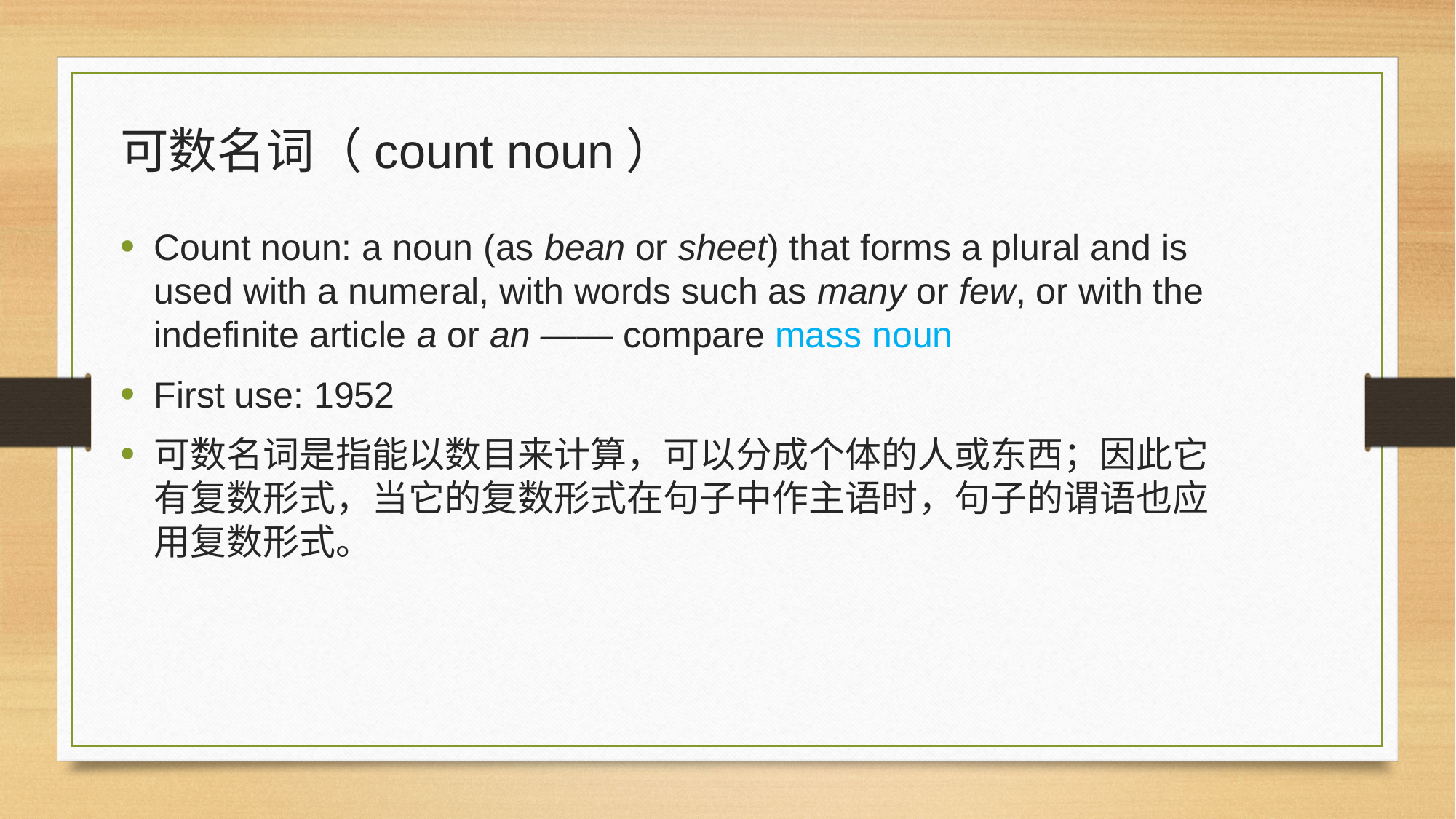

可数名词（count noun）
Count noun: a noun (as bean or sheet) that forms a plural and is used with a numeral, with words such as many or few, or with the indefinite article a or an —— compare mass noun
First use: 1952
可数名词是指能以数目来计算，可以分成个体的人或东西；因此它有复数形式，当它的复数形式在句子中作主语时，句子的谓语也应用复数形式。